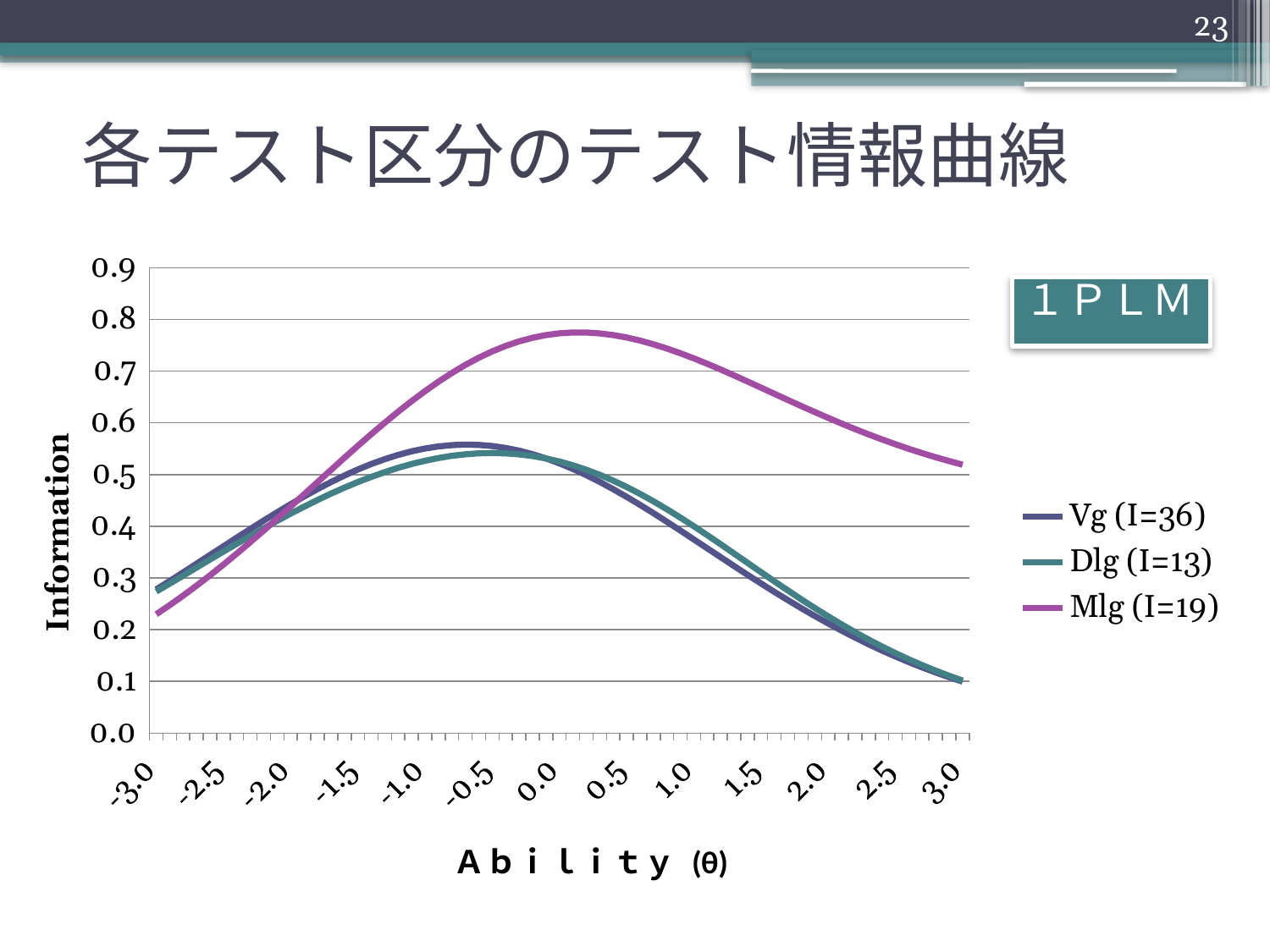

23
# 各テスト区分のテスト情報曲線

### Chart

| Category | Vg (I=36) | Dlg (I=13) | Mlg (I=19) |
|---|---|---|---|
| -3 | 0.2777901451159481 | 0.2737692650739247 | 0.2298010963895408 |
| -2.9 | 0.2941500073571978 | 0.2891113695766334 | 0.24739770753895848 |
| -2.8 | 0.31075754674697376 | 0.30458661490341904 | 0.2658425311412023 |
| -2.7 | 0.3275385201922311 | 0.32012361604787615 | 0.285106129228754 |
| -2.6 | 0.3444133888292499 | 0.33564936609360824 | 0.3051489172524101 |
| -2.5 | 0.36129783507628094 | 0.35109021411819424 | 0.32592089962374476 |
| -2.4 | 0.3781032907622766 | 0.3663727604175794 | 0.3473615593764789 |
| -2.2999999999999998 | 0.39473746900374085 | 0.38142462571039465 | 0.36939989733621703 |
| -2.2000000000000002 | 0.4111048994716168 | 0.3961750600277 | 0.3919546098364556 |
| -2.1 | 0.4271074739420764 | 0.4105553692632676 | 0.41493439028832535 |
| -2 | 0.4426450157899443 | 0.42449915202652794 | 0.4382383397551568 |
| -1.9000000000000001 | 0.45761589259729935 | 0.43794235530510306 | 0.4617564755740709 |
| -1.8 | 0.4719176946052953 | 0.45082317298895636 | 0.4853703348158577 |
| -1.7 | 0.4854480027400973 | 0.4630818248348856 | 0.5089536800416433 |
| -1.6 | 0.49810526797726656 | 0.4746602633014939 | 0.5323733267541373 |
| -1.5 | 0.5097898187047246 | 0.4855018605333443 | 0.55549012298281 |
| -1.4 | 0.5204050046437619 | 0.4955511269159313 | 0.5781601191969965 |
| -1.3 | 0.5298584752732128 | 0.5047535062157601 | 0.6002359689760536 |
| -1.2 | 0.5380635783818335 | 0.5130552814666134 | 0.6215685958939504 |
| -1.1000000000000001 | 0.5449408514062066 | 0.5204036124117326 | 0.6420091490842639 |
| -1 | 0.550419565779557 | 0.5267467119345557 | 0.6614112492220718 |
| -0.9 | 0.5544392737759827 | 0.5320341580131812 | 0.6796334996371665 |
| -0.8 | 0.5569512992647166 | 0.5362173312832086 | 0.6965422064761206 |
| -0.70000000000000062 | 0.5579201090878897 | 0.5392499672003251 | 0.7120142206052936 |
| -0.60000000000000064 | 0.5573245008117869 | 0.541088815583689 | 0.7259397860940436 |
| -0.5 | 0.5551585454369086 | 0.5416944071099288 | 0.7382252594322799 |
| -0.4 | 0.5514322301058061 | 0.5410319331451 | 0.7487955534036511 |
| -0.30000000000000032 | 0.5461717555834811 | 0.5390722487278046 | 0.7575961620444448 |
| -0.2 | 0.5394194558787445 | 0.535793005504554 | 0.7645946392615877 |
| -0.1 | 0.5312333223412765 | 0.5311799101256716 | 0.7697814327109967 |
| 0 | 0.5216861313440465 | 0.5252280840272834 | 0.7731700140250178 |
| 0.1 | 0.5108641925517595 | 0.5179434747322801 | 0.7747962925416578 |
| 0.2 | 0.49886575291027724 | 0.5093442407602635 | 0.7747173474525656 |
| 0.30000000000000032 | 0.48579910879898575 | 0.499462007118076 | 0.7730095575366654 |
| 0.4 | 0.47178049403613276 | 0.48834287154622935 | 0.7697662435816833 |
| 0.5 | 0.4569318233280493 | 0.4760480377332574 | 0.7650949625448069 |
| 0.60000000000000064 | 0.44137837811933084 | 0.4626539632211318 | 0.7591146024683848 |
| 0.70000000000000062 | 0.42524652372813004 | 0.44825193685453224 | 0.7519524230895354 |
| 0.8 | 0.40866154268893473 | 0.4329470408868638 | 0.7437411707788678 |
| 0.9 | 0.3917456594999128 | 0.4168565015201958 | 0.7346163712146263 |
| 1 | 0.3746163172268809 | 0.4001074825876088 | 0.7247138732052949 |
| 1.1000000000000001 | 0.35738474796288816 | 0.38283442381341093 | 0.7141676866023362 |
| 1.2 | 0.34015485872099677 | 0.36517606189603086 | 0.7031081300129356 |
| 1.3 | 0.32302243390375596 | 0.3472722954807673 | 0.6916602826560677 |
| 1.4 | 0.3060746369669203 | 0.3292610620212683 | 0.6799427204744736 |
| 1.5 | 0.28938977891251055 | 0.3112753859246237 | 0.6680665094500976 |
| 1.6 | 0.2730373109472468 | 0.29344073554694655 | 0.656134427819192 |
| 1.7 | 0.2570779935390565 | 0.27587279523728453 | 0.6442403917226135 |
| 1.8 | 0.2415641940449083 | 0.2586757220535488 | 0.6324690637247017 |
| 1.9000000000000001 | 0.22654026932116594 | 0.2419409192846345 | 0.6208956287555607 |
| 2 | 0.2120429970765194 | 0.22574632418807622 | 0.6095857260260017 |
| 2.1 | 0.19810202877551117 | 0.2101561781050568 | 0.5985955275933017 |
| 2.2000000000000002 | 0.18474034623886967 | 0.1952212249472669 | 0.5879719543785557 |
| 2.2999999999999998 | 0.17197471251318908 | 0.18097926950508678 | 0.5777530188832601 |
| 2.4 | 0.1598161142446314 | 0.1674560197657523 | 0.5679682812429926 |
| 2.5000000000000102 | 0.1482701972516856 | 0.15466613648784158 | 0.5586394023076666 |
| 2.6 | 0.13733769921481362 | 0.14261441732716393 | 0.5497807748090654 |
| 2.7 | 0.1270148836749414 | 0.13129705039730463 | 0.5414002118605665 |
| 2.80000000000001 | 0.11729397835858385 | 0.12070288188462552 | 0.5334996713126051 |
| 2.9000000000000101 | 0.10816361881223914 | 0.11081465301470454 | 0.5260759949321481 |
| 3.0000000000000102 | 0.09960929599885407 | 0.10161017232601167 | 0.5191216428849244 |